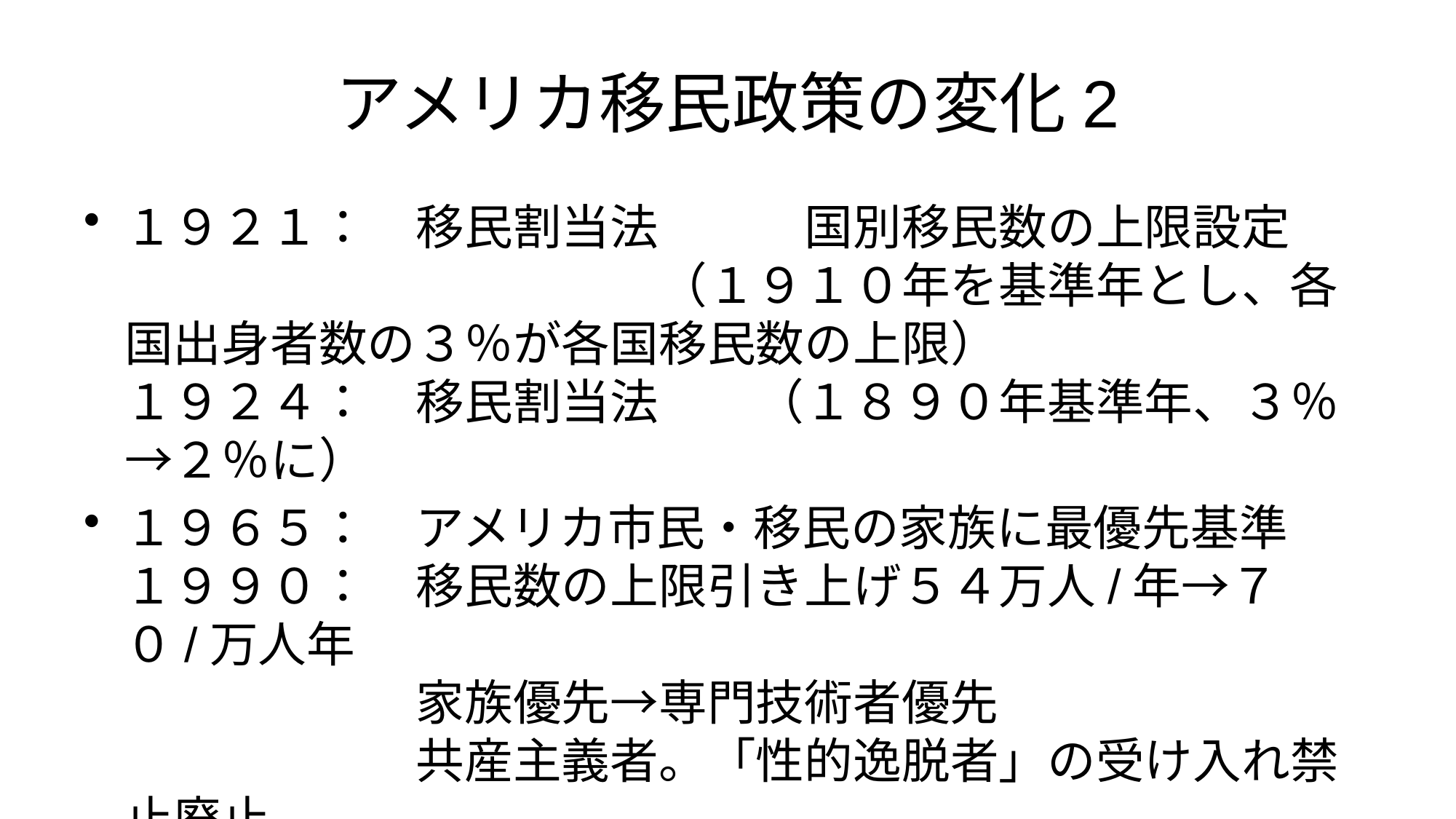

# アメリカ移民政策の変化2
１９２１：　移民割当法　　　国別移民数の上限設定　　　　　　　　　　　　（１９１０年を基準年とし、各国出身者数の３％が各国移民数の上限）
１９２４：　移民割当法　　（１８９０年基準年、３％→２％に）
１９６５：　アメリカ市民・移民の家族に最優先基準
１９９０：　移民数の上限引き上げ５４万人/年→７０/万人年
　　　　　　家族優先→専門技術者優先
　　　　　　共産主義者。「性的逸脱者」の受け入れ禁止廃止
現在 トランプ大統領の下で大統領令での変化(抑制)